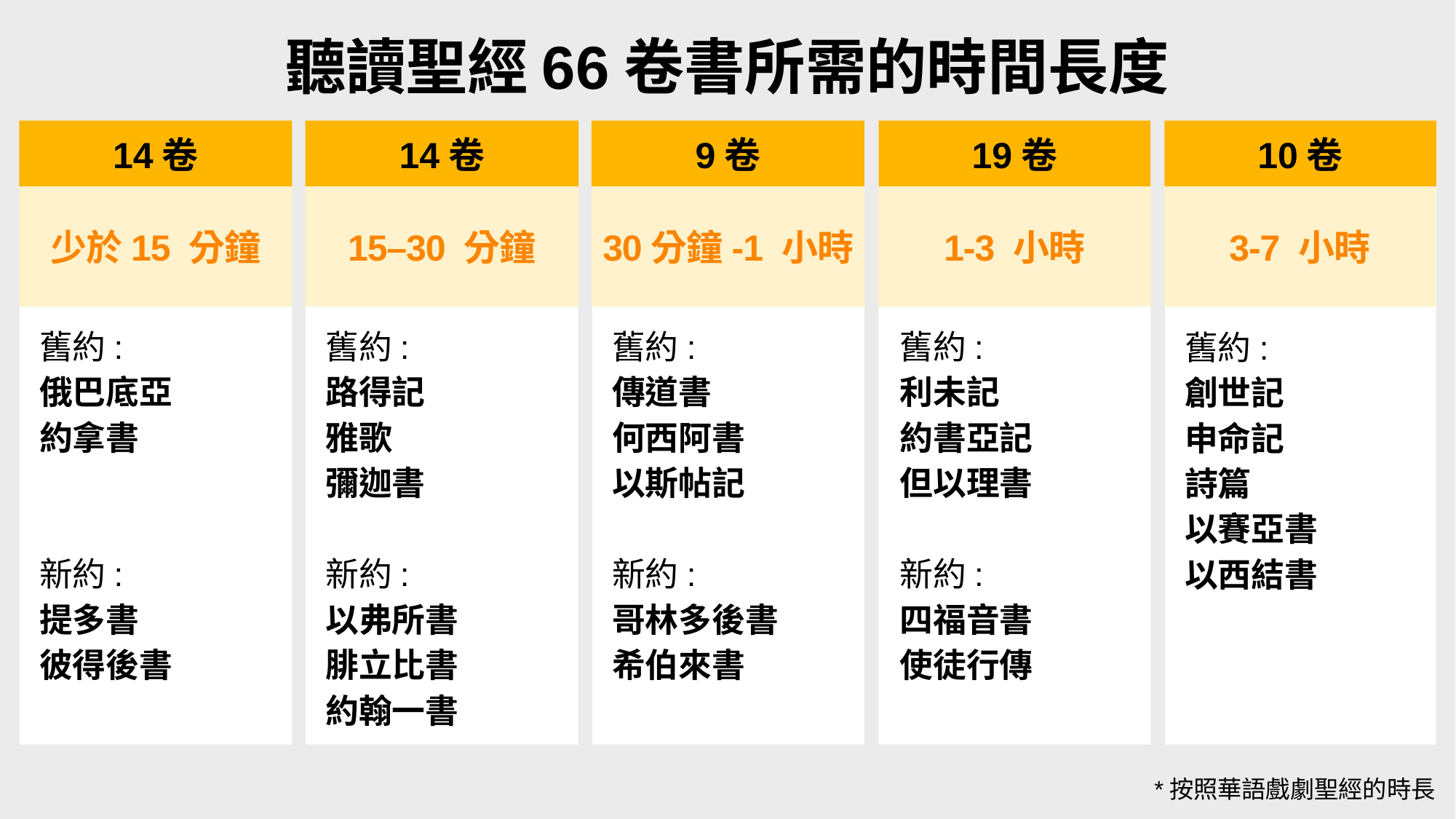

聽讀聖經66卷書所需的時間長度
14卷
14卷
9卷
19卷
10卷
少於15 分鐘
15–30 分鐘
30分鐘-1 小時
1-3 小時
3-7 小時

舊約:
利未記
約書亞記
但以理書

新約:
四福音書
使徒行傳
舊約:
俄巴底亞
約拿書

新約:
提多書
彼得後書
舊約:
路得記
雅歌
彌迦書

新約:
以弗所書
腓立比書
約翰一書
舊約:
傳道書
何西阿書
以斯帖記
新約:
哥林多後書
希伯來書
舊約:
創世記
申命記
詩篇
以賽亞書
以西結書
*按照華語戲劇聖經的時長